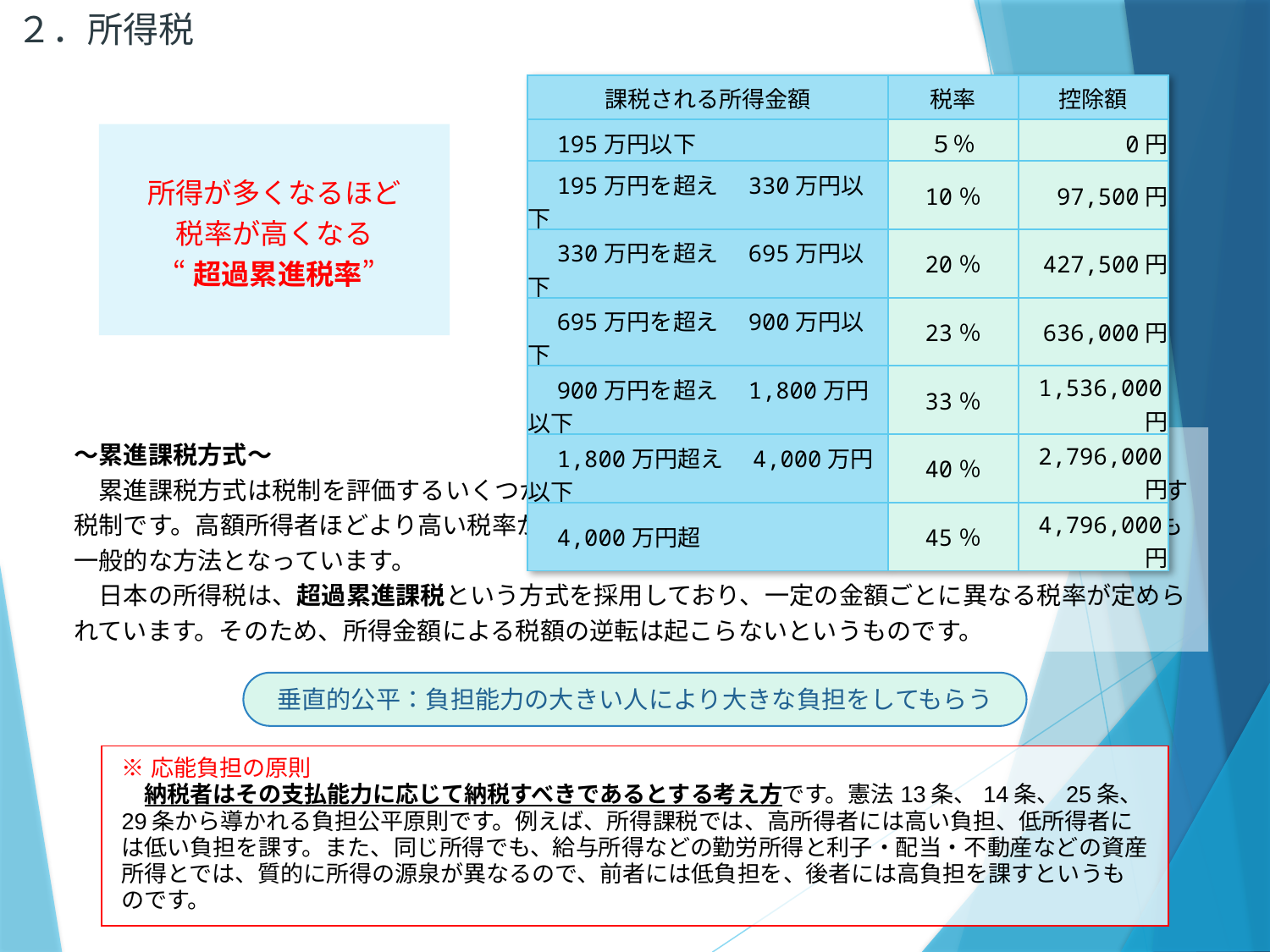

２．所得税
| 課税される所得金額 | 税率 | 控除額 |
| --- | --- | --- |
| 195万円以下 | ５％ | 0円 |
| 195万円を超え　330万円以下 | 10％ | 97,500円 |
| 330万円を超え　695万円以下 | 20％ | 427,500円 |
| 695万円を超え　900万円以下 | 23％ | 636,000円 |
| 900万円を超え　1,800万円以下 | 33％ | 1,536,000円 |
| 1,800万円超え　4,000万円以下 | 40％ | 2,796,000円 |
| 4,000万円超 | 45％ | 4,796,000円 |
所得が多くなるほど
税率が高くなる
“超過累進税率”
～累進課税方式～
　累進課税方式は税制を評価するいくつかの基準のうち、垂直的公平（応能負担の原則※）を満たす税制です。高額所得者ほどより高い税率が課されるという課税方式で、所得課税としては世界的にも一般的な方法となっています。
　日本の所得税は、超過累進課税という方式を採用しており、一定の金額ごとに異なる税率が定められています。そのため、所得金額による税額の逆転は起こらないというものです。
垂直的公平：負担能力の大きい人により大きな負担をしてもらう
| ※応能負担の原則 　納税者はその支払能力に応じて納税すべきであるとする考え方です。憲法13条、14条、25条、29条から導かれる負担公平原則です。例えば、所得課税では、高所得者には高い負担、低所得者には低い負担を課す。また、同じ所得でも、給与所得などの勤労所得と利子・配当・不動産などの資産所得とでは、質的に所得の源泉が異なるので、前者には低負担を、後者には高負担を課すというものです。 |
| --- |